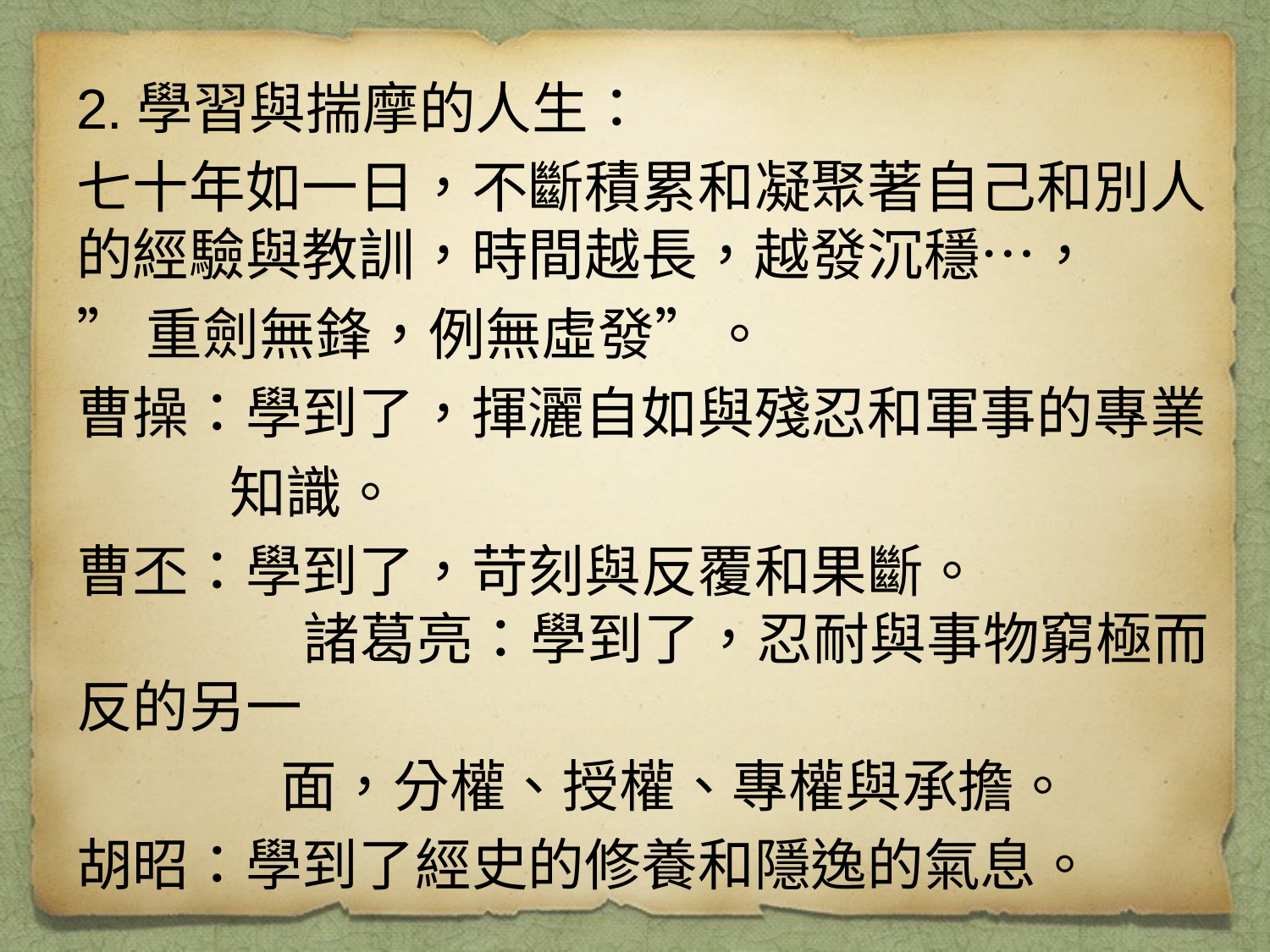

#
2.學習與揣摩的人生：
七十年如一日，不斷積累和凝聚著自己和別人的經驗與教訓，時間越長，越發沉穩…，
”重劍無鋒，例無虛發”。
曹操：學到了，揮灑自如與殘忍和軍事的專業
           知識。
曹丕：學到了，苛刻與反覆和果斷。                                      諸葛亮：學到了，忍耐與事物窮極而反的另一
               面，分權、授權、專權與承擔。
胡昭：學到了經史的修養和隱逸的氣息。